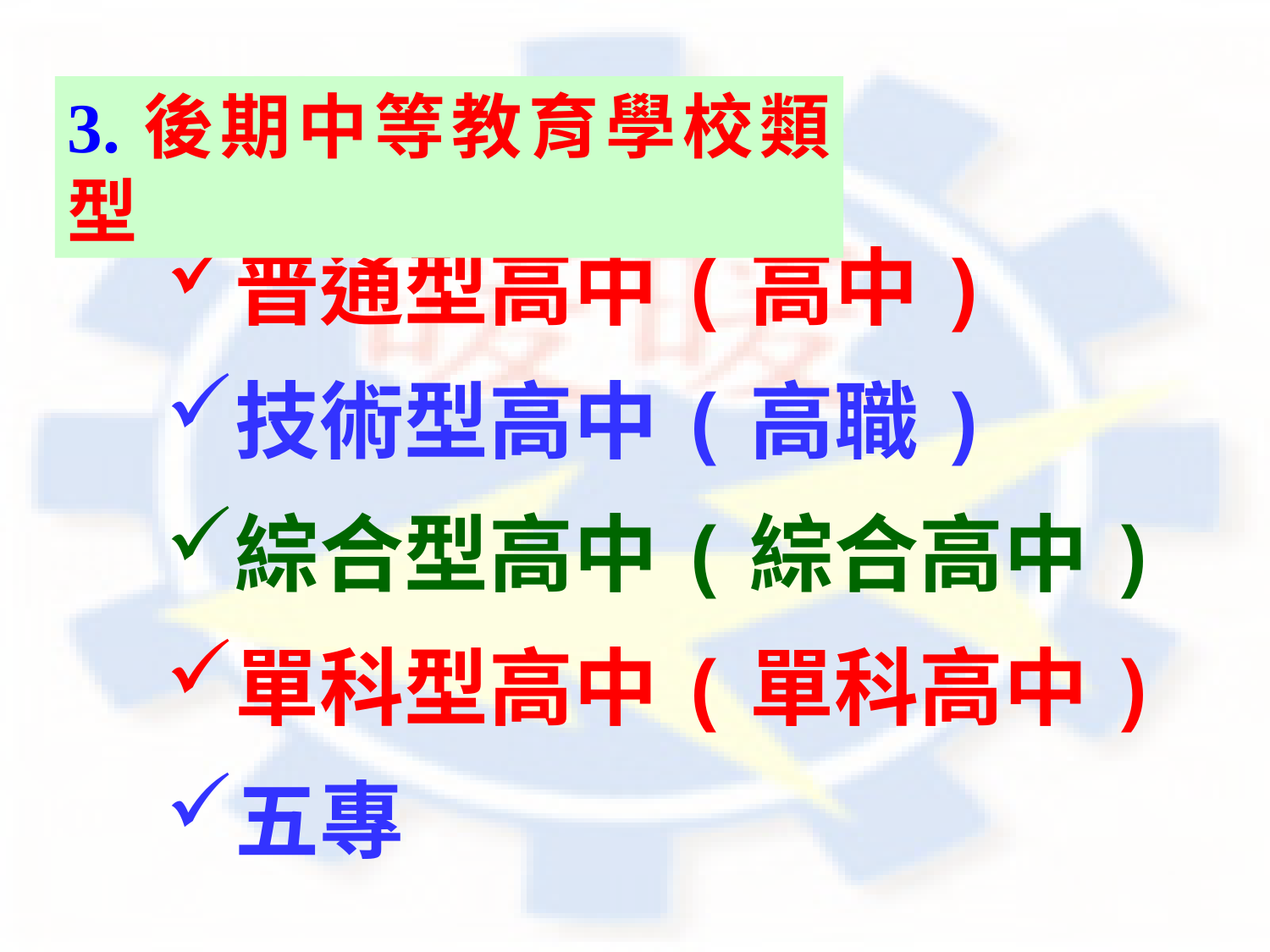

3.後期中等教育學校類型
普通型高中(高中)
技術型高中(高職)
綜合型高中(綜合高中)
單科型高中(單科高中)
五專